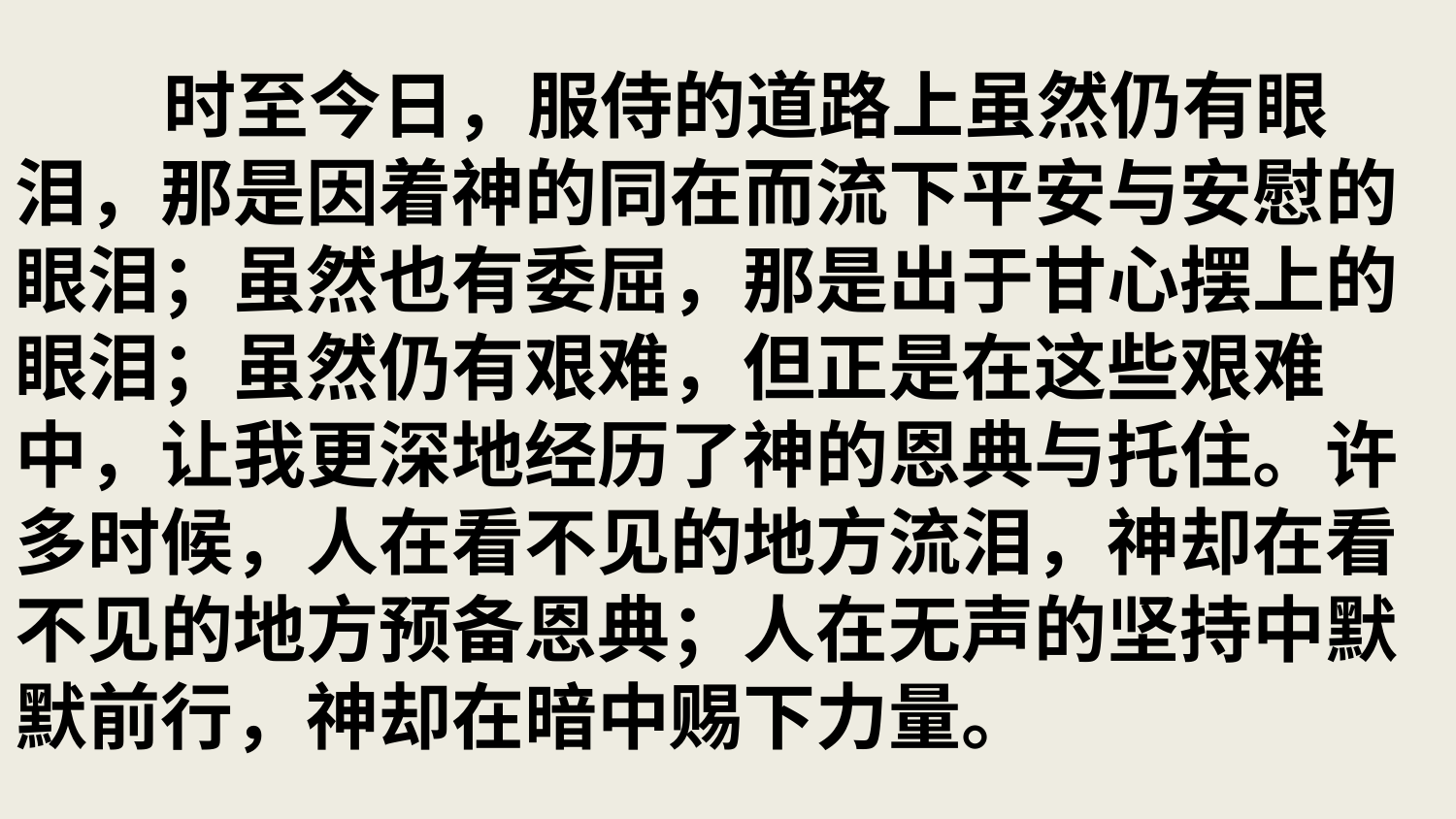

# 时至今日，服侍的道路上虽然仍有眼泪，那是因着神的同在而流下平安与安慰的眼泪；虽然也有委屈，那是出于甘心摆上的眼泪；虽然仍有艰难，但正是在这些艰难中，让我更深地经历了神的恩典与托住。许多时候，人在看不见的地方流泪，神却在看不见的地方预备恩典；人在无声的坚持中默默前行，神却在暗中赐下力量。